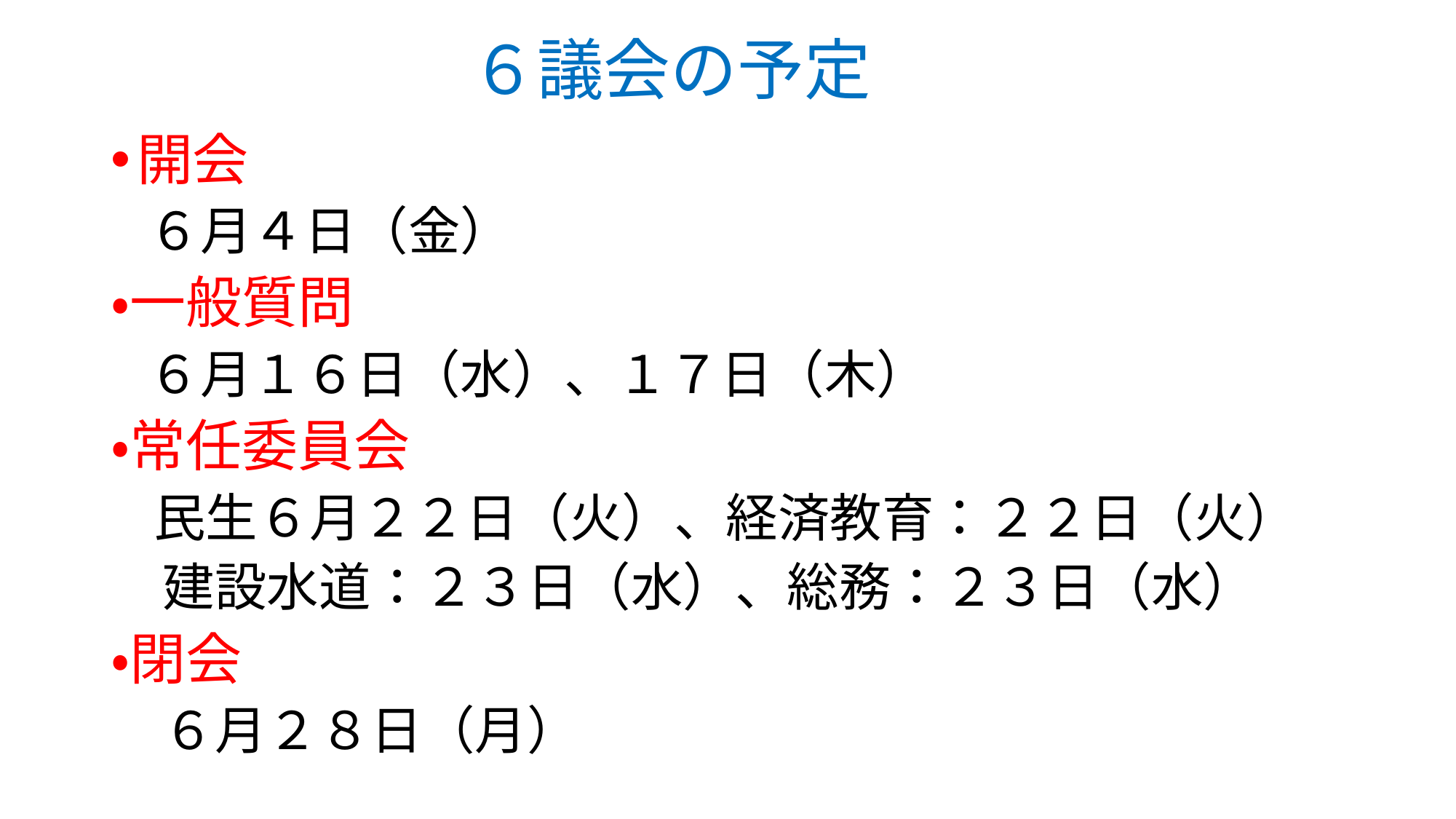

# ６議会の予定
開会
　６月４日（金）
・一般質問
　６月１６日（水）、１７日（木）
・常任委員会
　民生６月２２日（火）、経済教育：２２日（火）
　建設水道：２３日（水）、総務：２３日（水）
・閉会
　６月２８日（月）